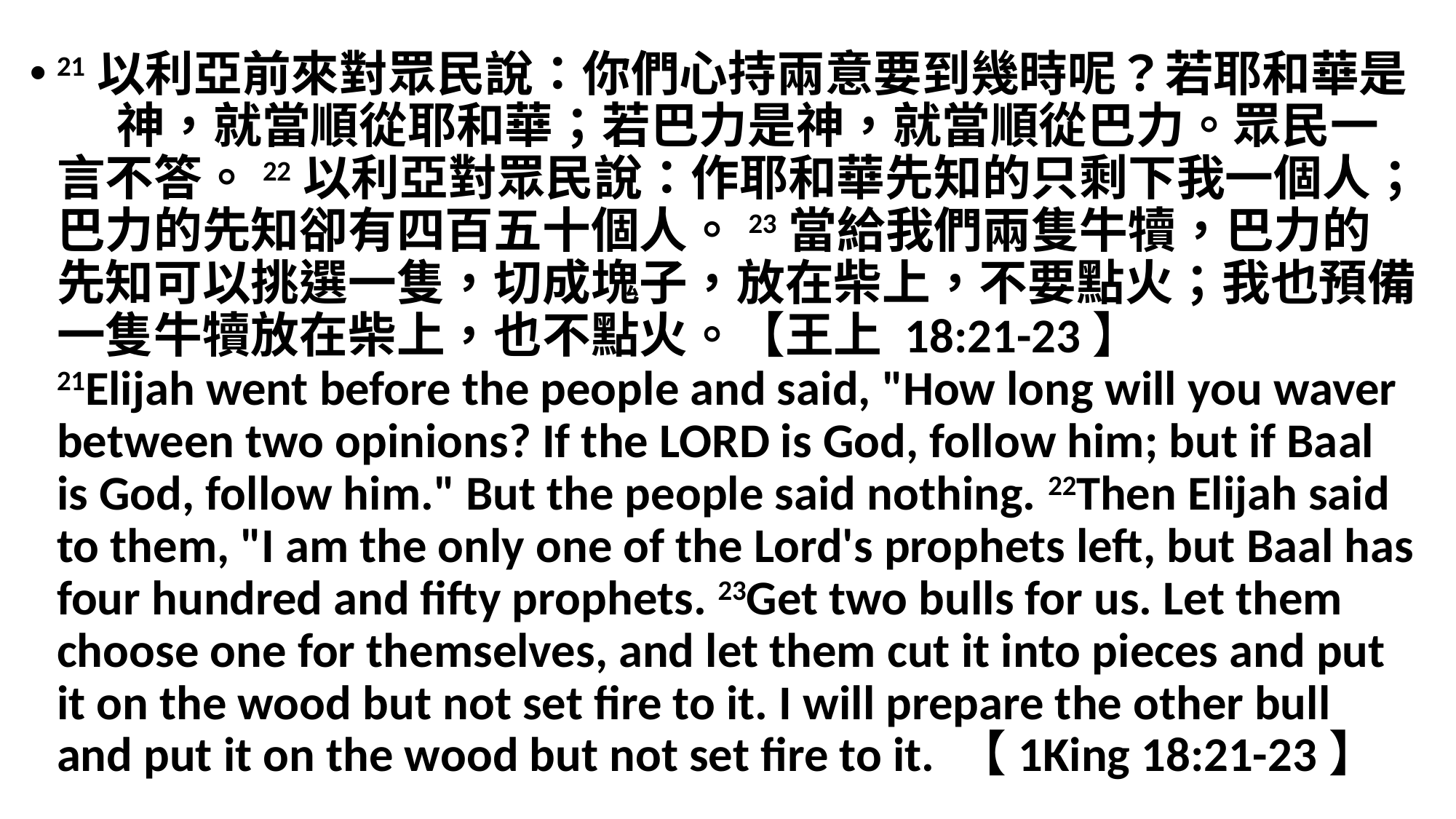

21以利亞前來對眾民說：你們心持兩意要到幾時呢？若耶和華是　 神，就當順從耶和華；若巴力是神，就當順從巴力。眾民一言不答。22以利亞對眾民說：作耶和華先知的只剩下我一個人；巴力的先知卻有四百五十個人。23當給我們兩隻牛犢，巴力的先知可以挑選一隻，切成塊子，放在柴上，不要點火；我也預備一隻牛犢放在柴上，也不點火。【王上 18:21-23】
21Elijah went before the people and said, "How long will you waver between two opinions? If the LORD is God, follow him; but if Baal is God, follow him." But the people said nothing. 22Then Elijah said to them, "I am the only one of the Lord's prophets left, but Baal has four hundred and fifty prophets. 23Get two bulls for us. Let them choose one for themselves, and let them cut it into pieces and put it on the wood but not set fire to it. I will prepare the other bull and put it on the wood but not set fire to it. 【1King 18:21-23】
#